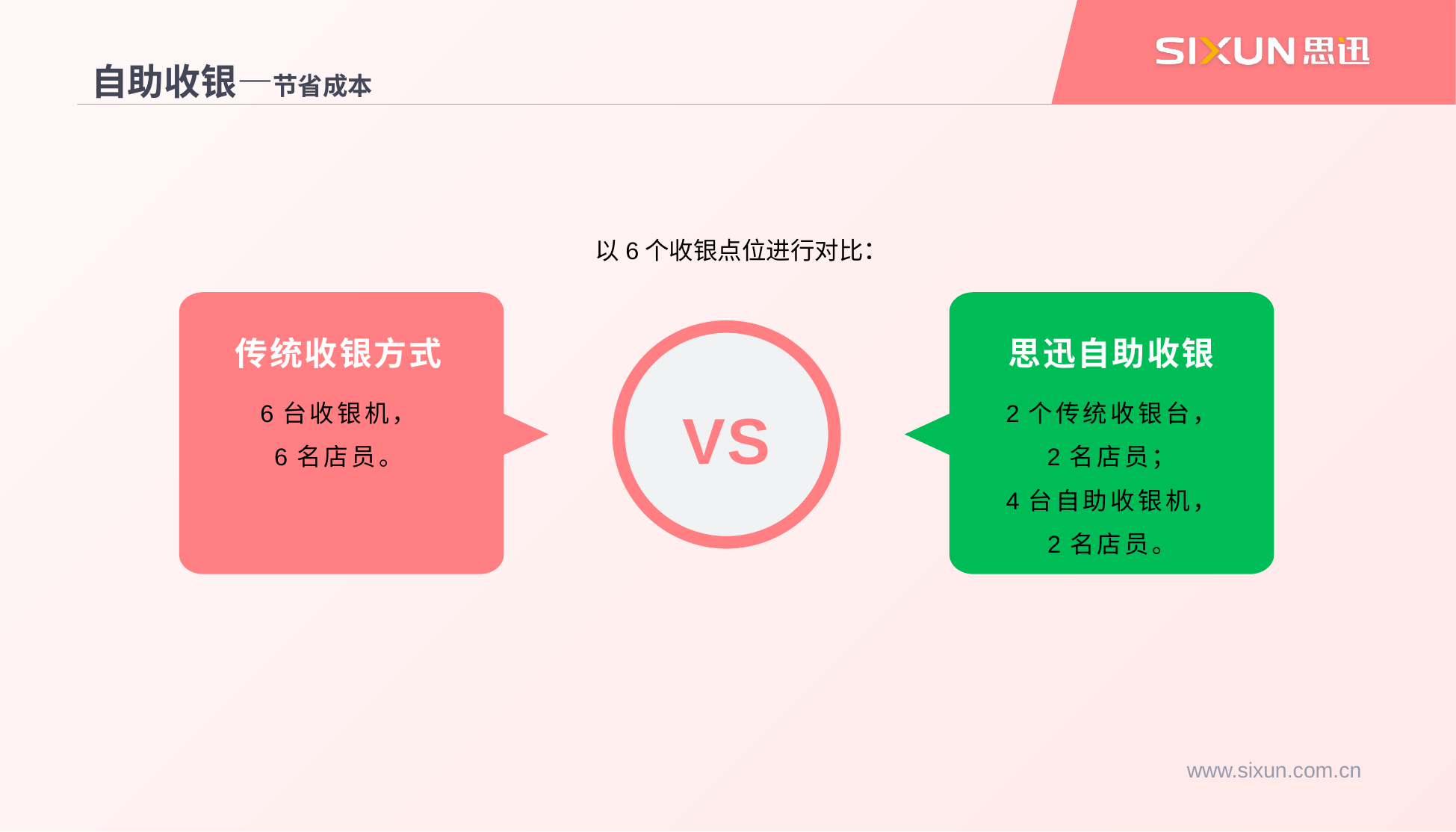

自助收银—节省成本
以6个收银点位进行对比：

思迅自助收银
传统收银方式

6台收银机，
6名店员。
2个传统收银台，
2名店员；
4台自助收银机，
2名店员。

VS